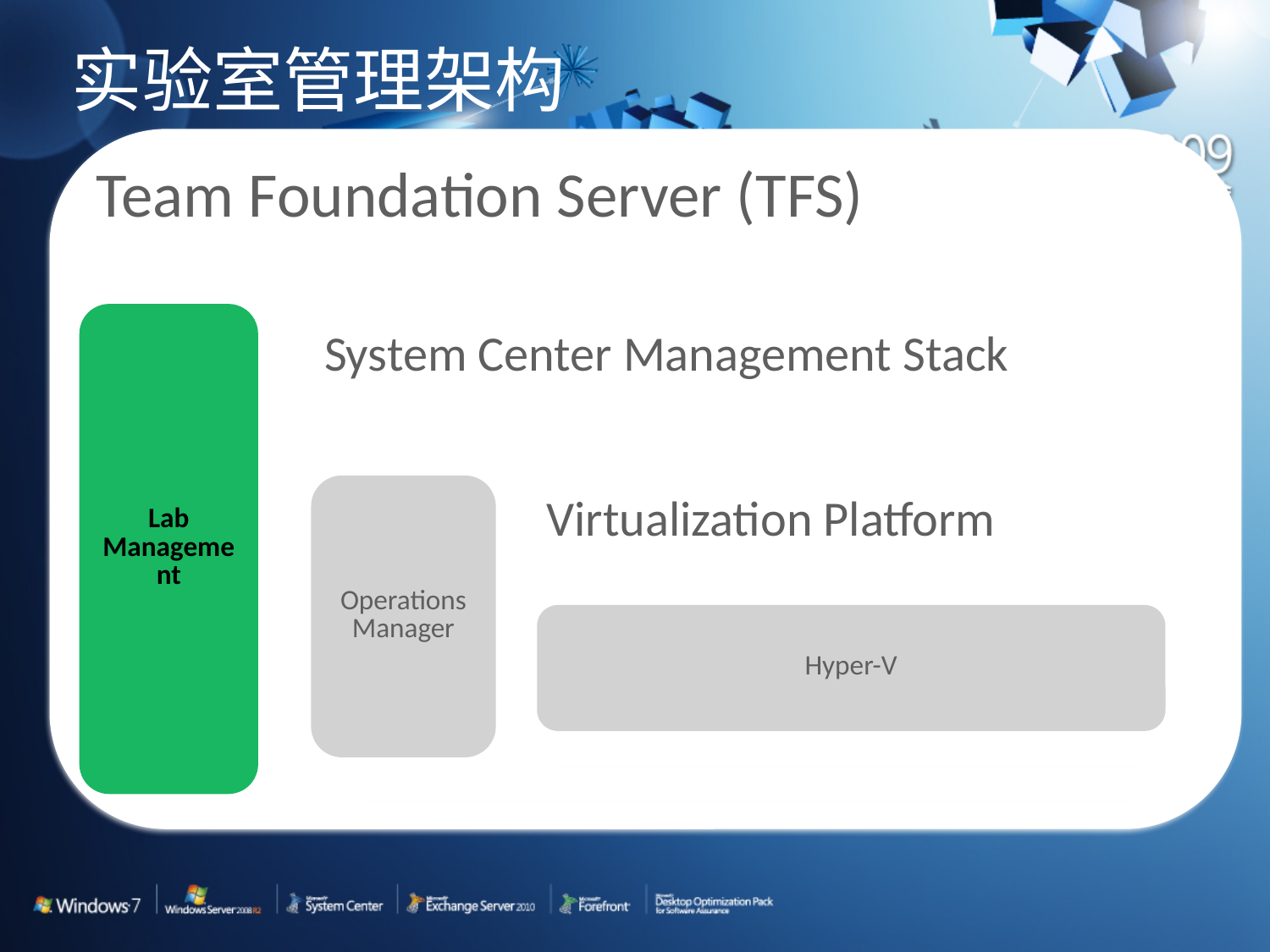

实验室管理架构
Team Foundation Server (TFS)
Lab Management
Operations Manager
Virtualization Platform
Hyper-V
System Center Management Stack